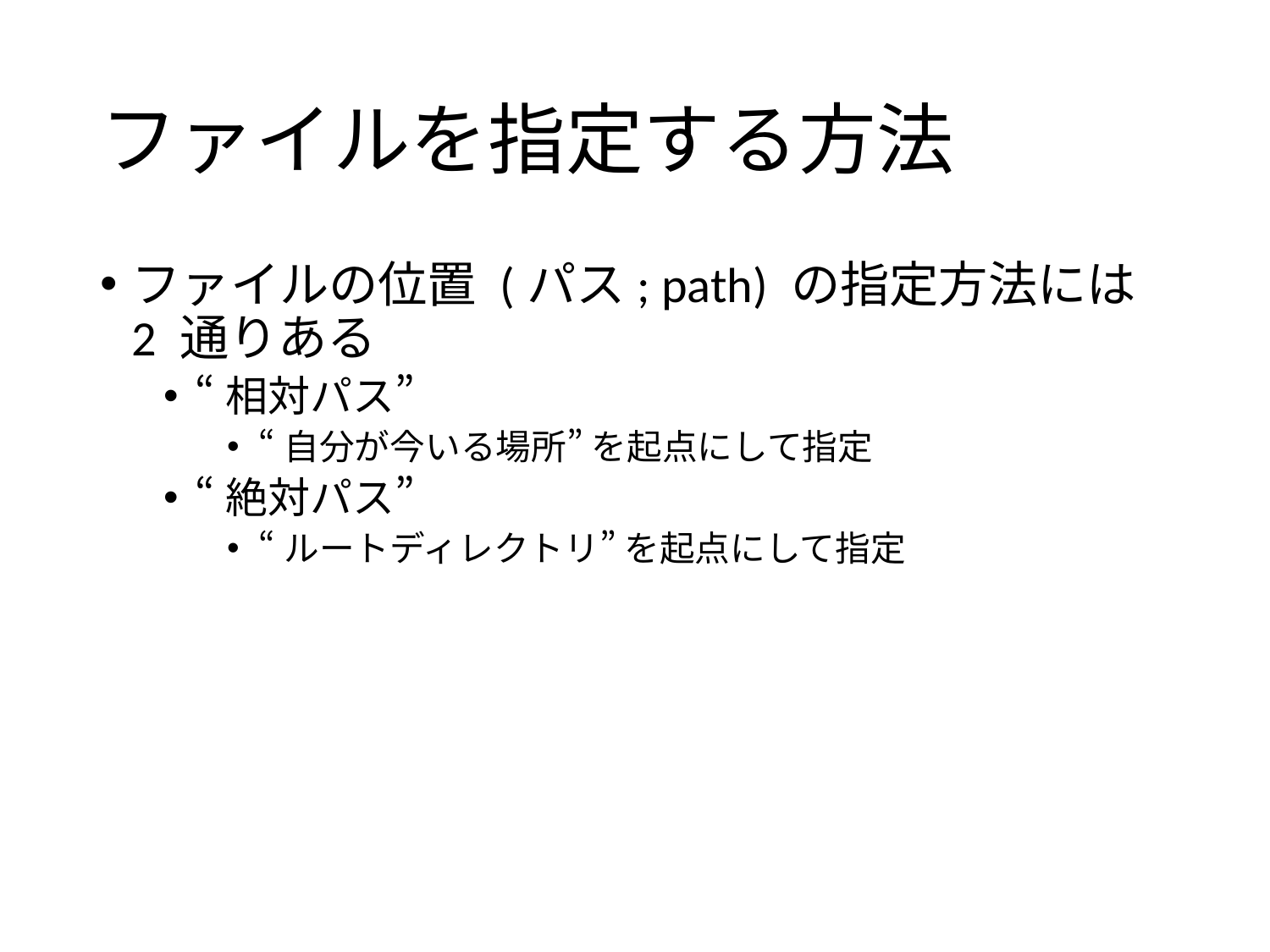

# ファイルを指定する方法
ファイルの位置 (パス; path) の指定方法には 2 通りある
“相対パス”
“自分が今いる場所” を起点にして指定
“絶対パス”
“ルートディレクトリ” を起点にして指定